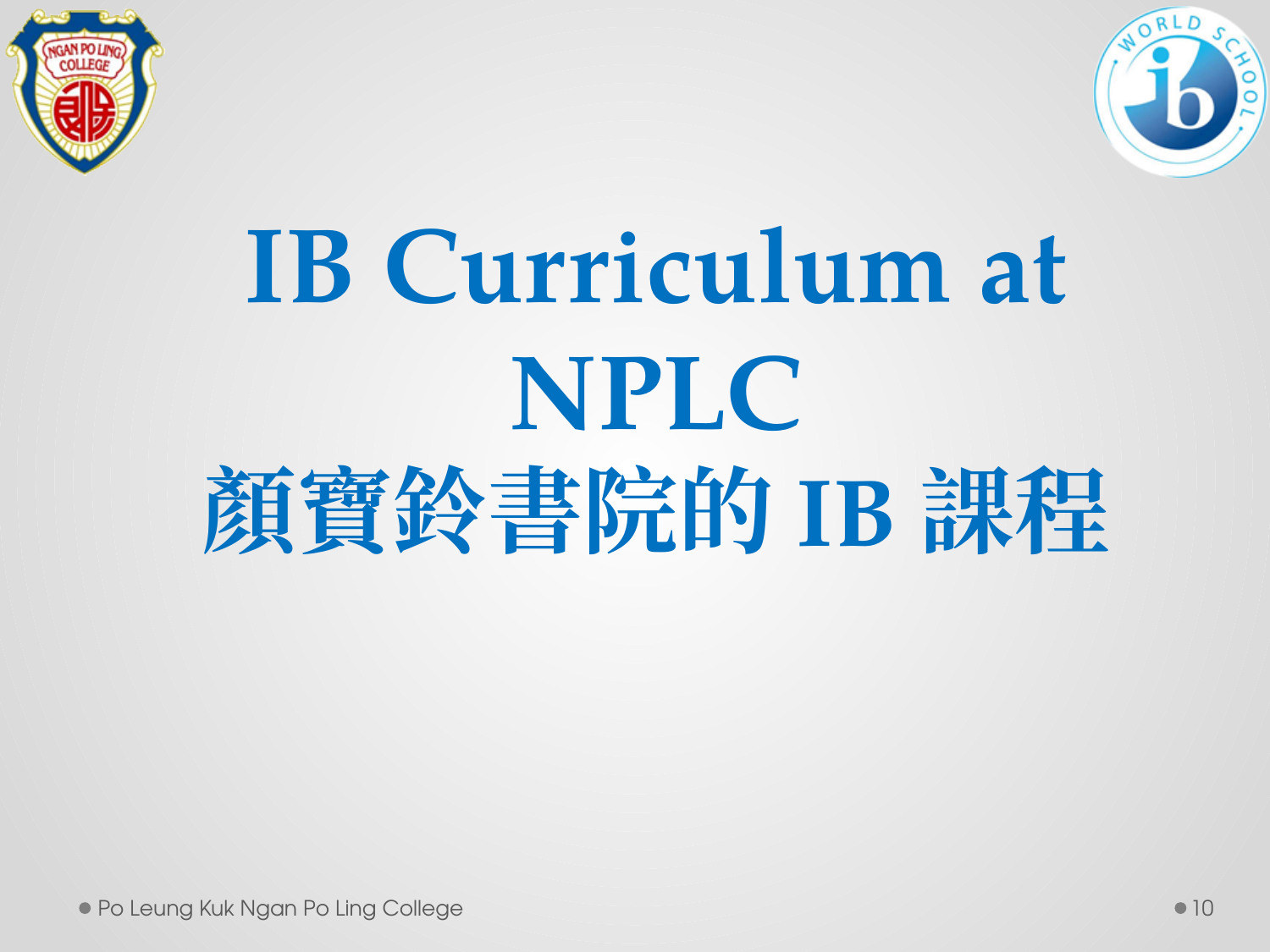

# IB Curriculum at NPLC 顏寶鈴書院的IB課程
Po Leung Kuk Ngan Po Ling College
10